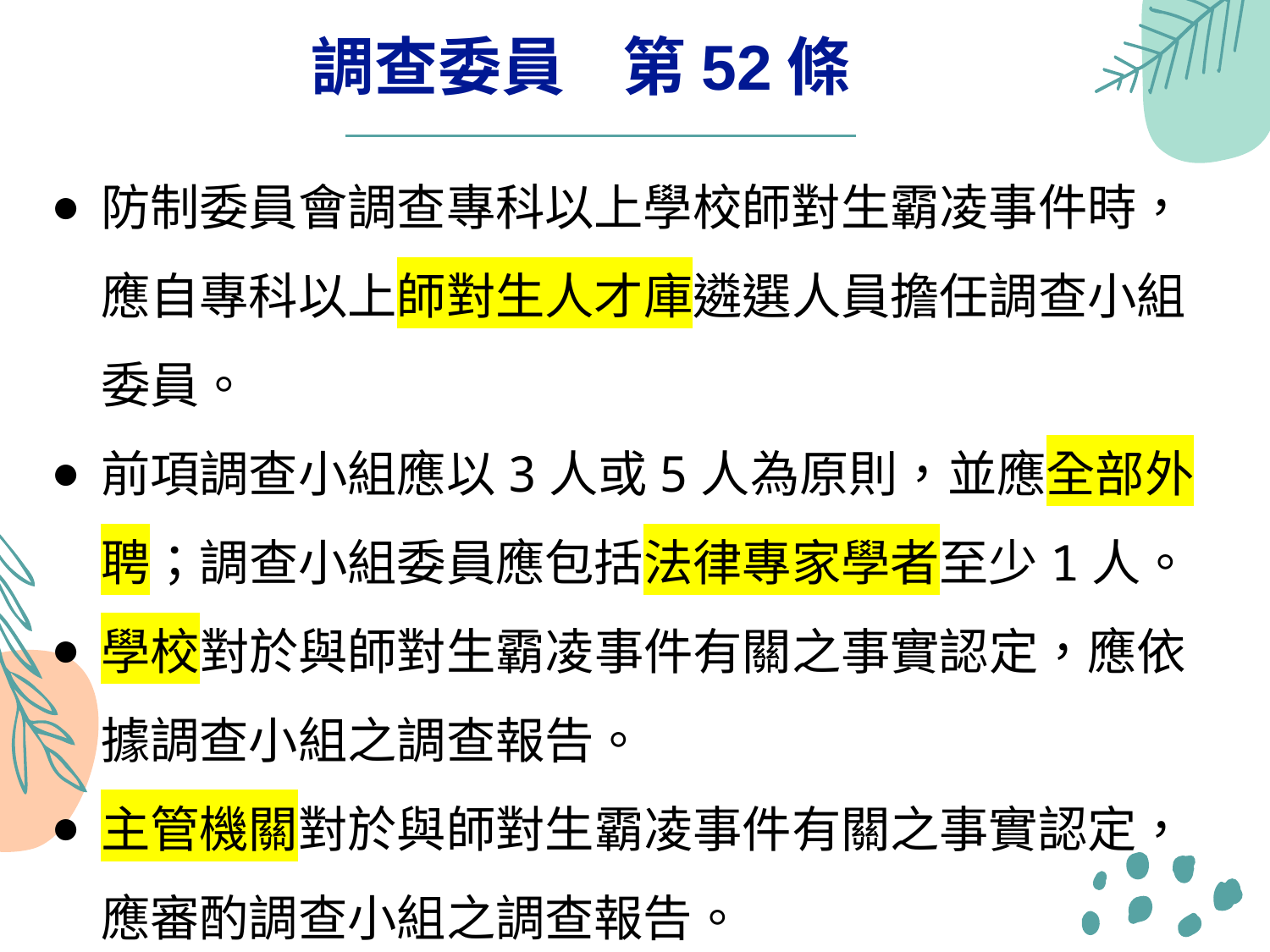

調查委員    第52條
防制委員會調查專科以上學校師對生霸凌事件時，應自專科以上師對生人才庫遴選人員擔任調查小組委員。
前項調查小組應以3人或5人為原則，並應全部外聘；調查小組委員應包括法律專家學者至少1人。
學校對於與師對生霸凌事件有關之事實認定，應依據調查小組之調查報告。
主管機關對於與師對生霸凌事件有關之事實認定，應審酌調查小組之調查報告。